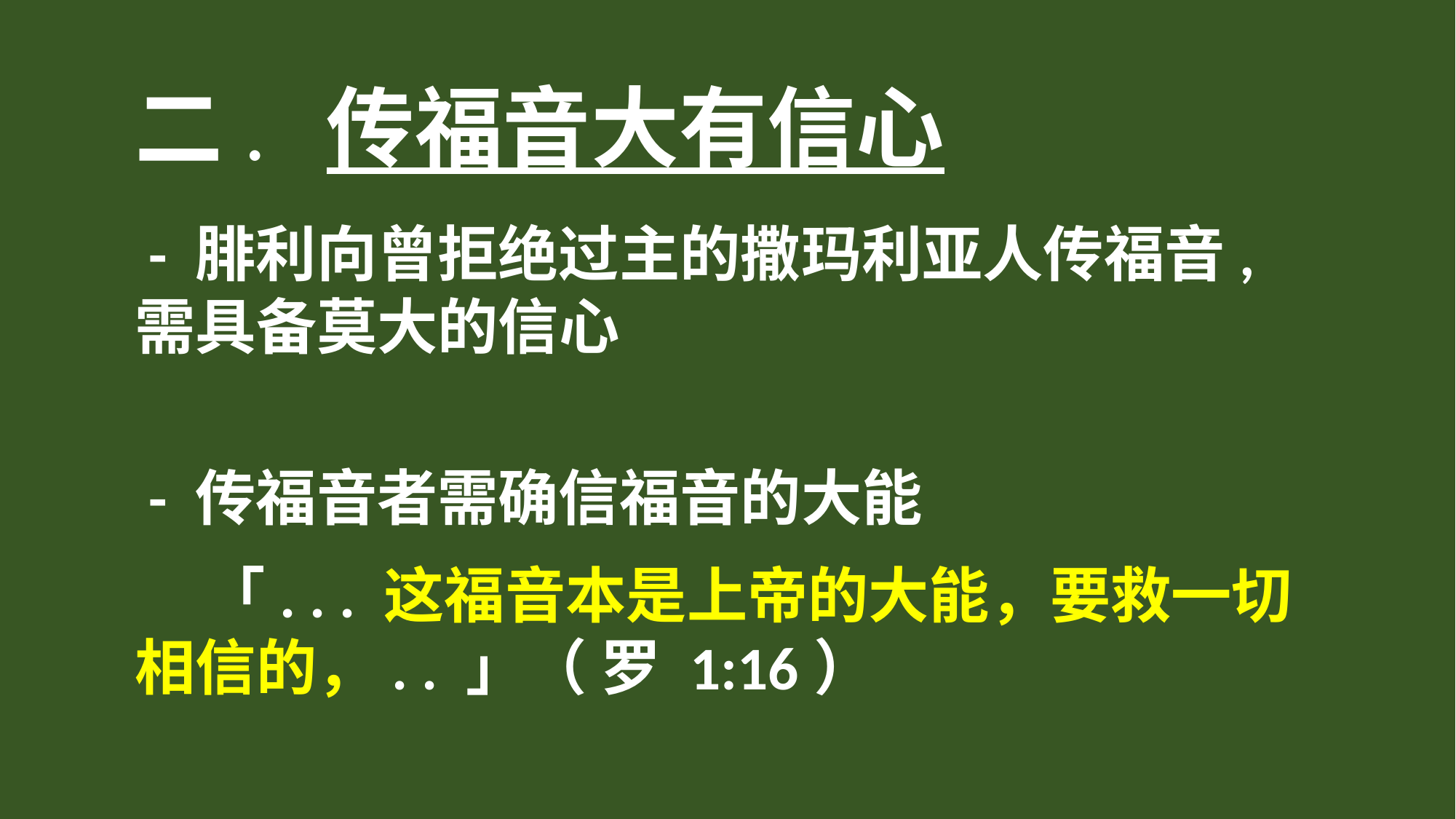

# 二.  传福音大有信心
 - 腓利向曾拒绝过主的撒玛利亚人传福音, 需具备莫大的信心

 - 传福音者需确信福音的大能
    「. . . 这福音本是上帝的大能，要救一切相信的，. . 」（ 罗 1:16）